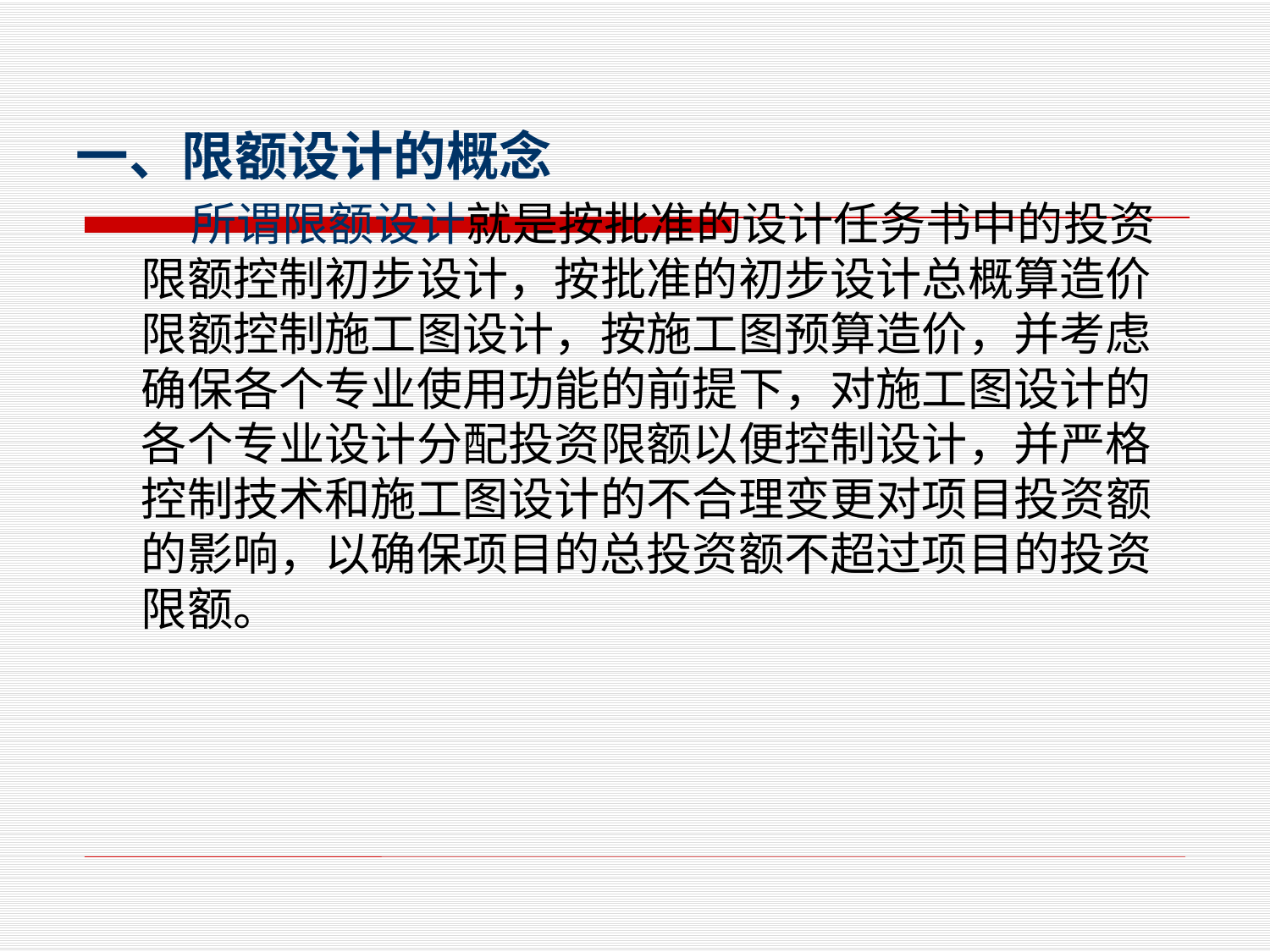

一、限额设计的概念
          所谓限额设计就是按批准的设计任务书中的投资限额控制初步设计，按批准的初步设计总概算造价限额控制施工图设计，按施工图预算造价，并考虑确保各个专业使用功能的前提下，对施工图设计的各个专业设计分配投资限额以便控制设计，并严格控制技术和施工图设计的不合理变更对项目投资额的影响，以确保项目的总投资额不超过项目的投资限额。